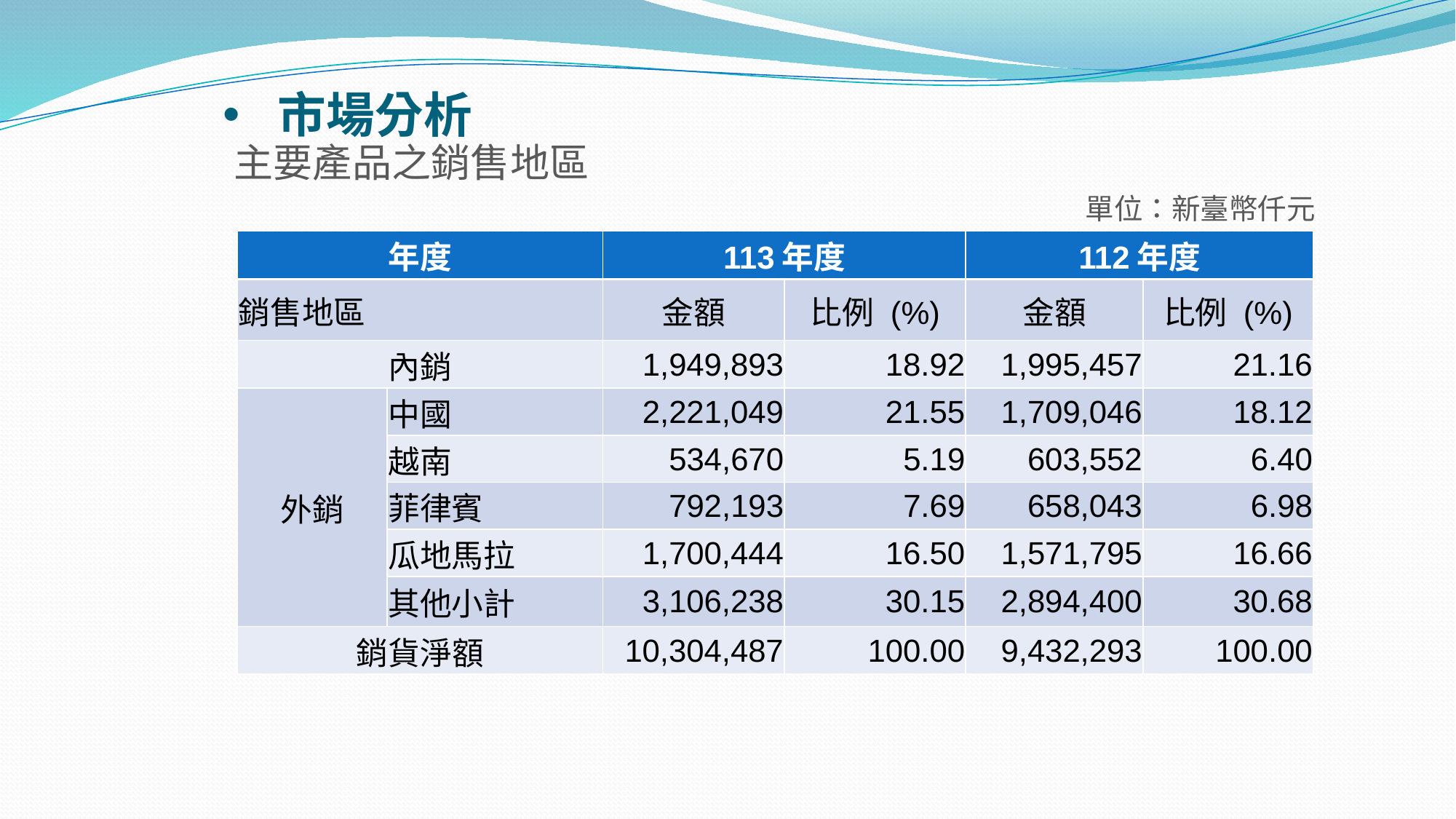

# 市場分析
主要產品之銷售地區
單位：新臺幣仟元
| 年度 |  | 113年度 |  | 112年度 |  |
| --- | --- | --- | --- | --- | --- |
| 銷售地區 |  | 金額 | 比例 (%) | 金額 | 比例 (%) |
| 內銷 |  | 1,949,893 | 18.92 | 1,995,457 | 21.16 |
| 外銷 | 中國 | 2,221,049 | 21.55 | 1,709,046 | 18.12 |
|  | 越南 | 534,670 | 5.19 | 603,552 | 6.40 |
|  | 菲律賓 | 792,193 | 7.69 | 658,043 | 6.98 |
|  | 瓜地馬拉 | 1,700,444 | 16.50 | 1,571,795 | 16.66 |
|  | 其他小計 | 3,106,238 | 30.15 | 2,894,400 | 30.68 |
| 銷貨淨額 |  | 10,304,487 | 100.00 | 9,432,293 | 100.00 |